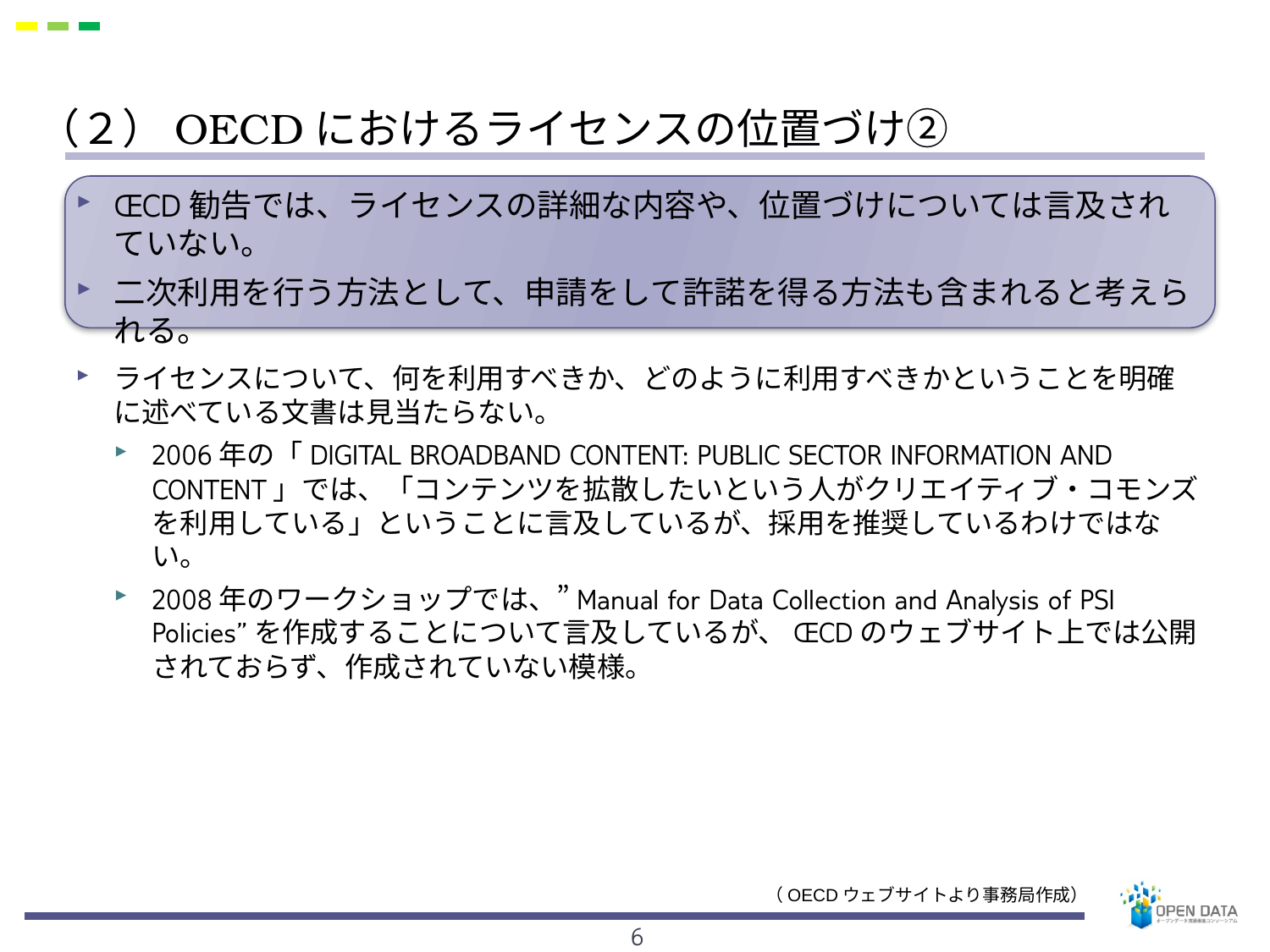

# （２）OECDにおけるライセンスの位置づけ②

OECD勧告では、ライセンスの詳細な内容や、位置づけについては言及されていない。
二次利用を行う方法として、申請をして許諾を得る方法も含まれると考えられる。
ライセンスについて、何を利用すべきか、どのように利用すべきかということを明確に述べている文書は見当たらない。
2006年の「DIGITAL BROADBAND CONTENT: PUBLIC SECTOR INFORMATION AND CONTENT」では、「コンテンツを拡散したいという人がクリエイティブ・コモンズを利用している」ということに言及しているが、採用を推奨しているわけではない。
2008年のワークショップでは、”Manual for Data Collection and Analysis of PSI Policies”を作成することについて言及しているが、OECDのウェブサイト上では公開されておらず、作成されていない模様。
（OECDウェブサイトより事務局作成）
6